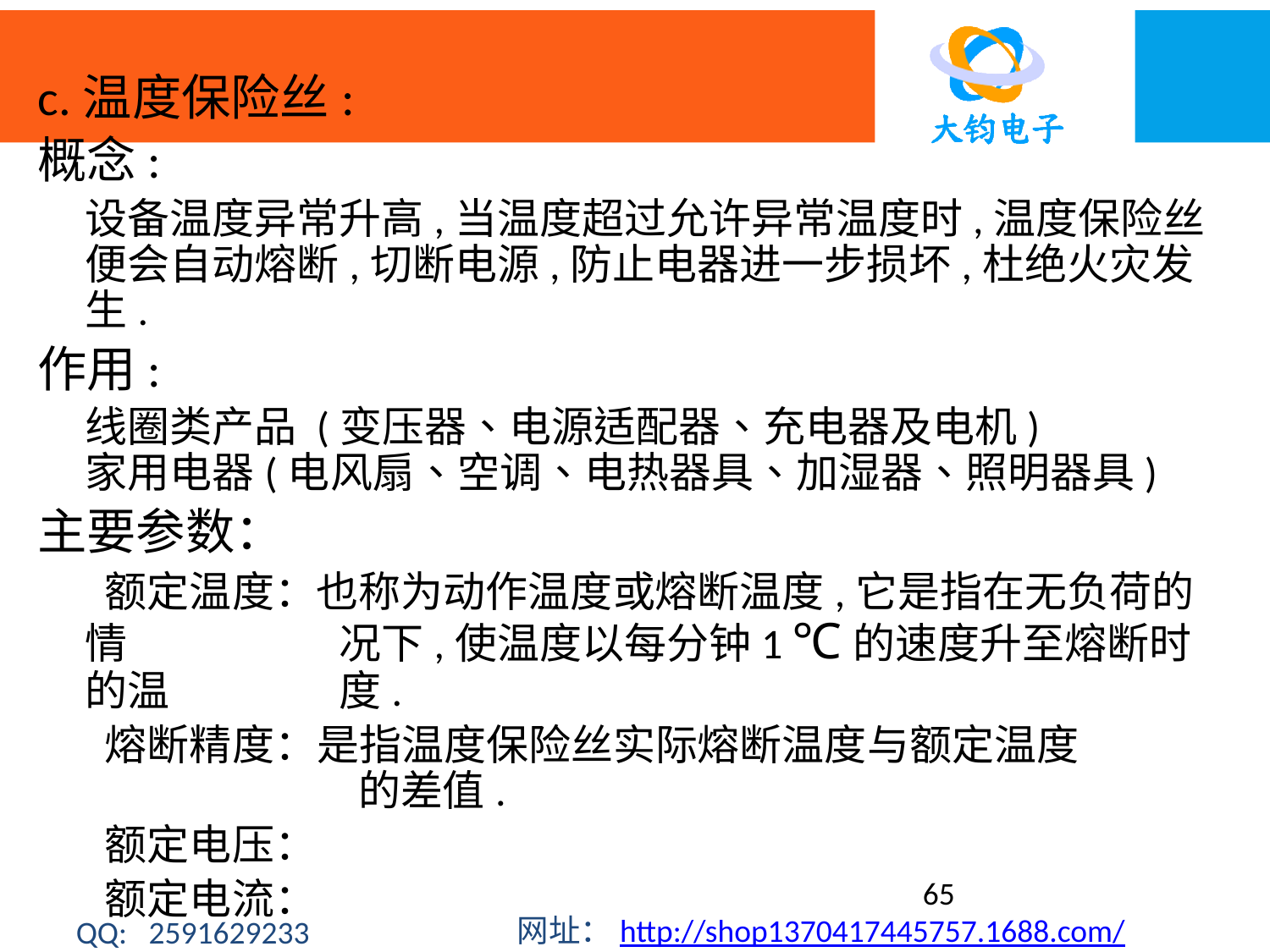

c.温度保险丝:
概念:
	设备温度异常升高,当温度超过允许异常温度时,温度保险丝便会自动熔断,切断电源,防止电器进一步损坏,杜绝火灾发生.
作用:
	线圈类产品 (变压器、电源适配器、充电器及电机)
家用电器(电风扇、空调、电热器具、加湿器、照明器具)
主要参数：
	 额定温度：也称为动作温度或熔断温度,它是指在无负荷的情		况下,使温度以每分钟1 ℃的速度升至熔断时的温		度.
	 熔断精度：是指温度保险丝实际熔断温度与额定温度		    	  的差值.
	 额定电压：
	 额定电流：

65